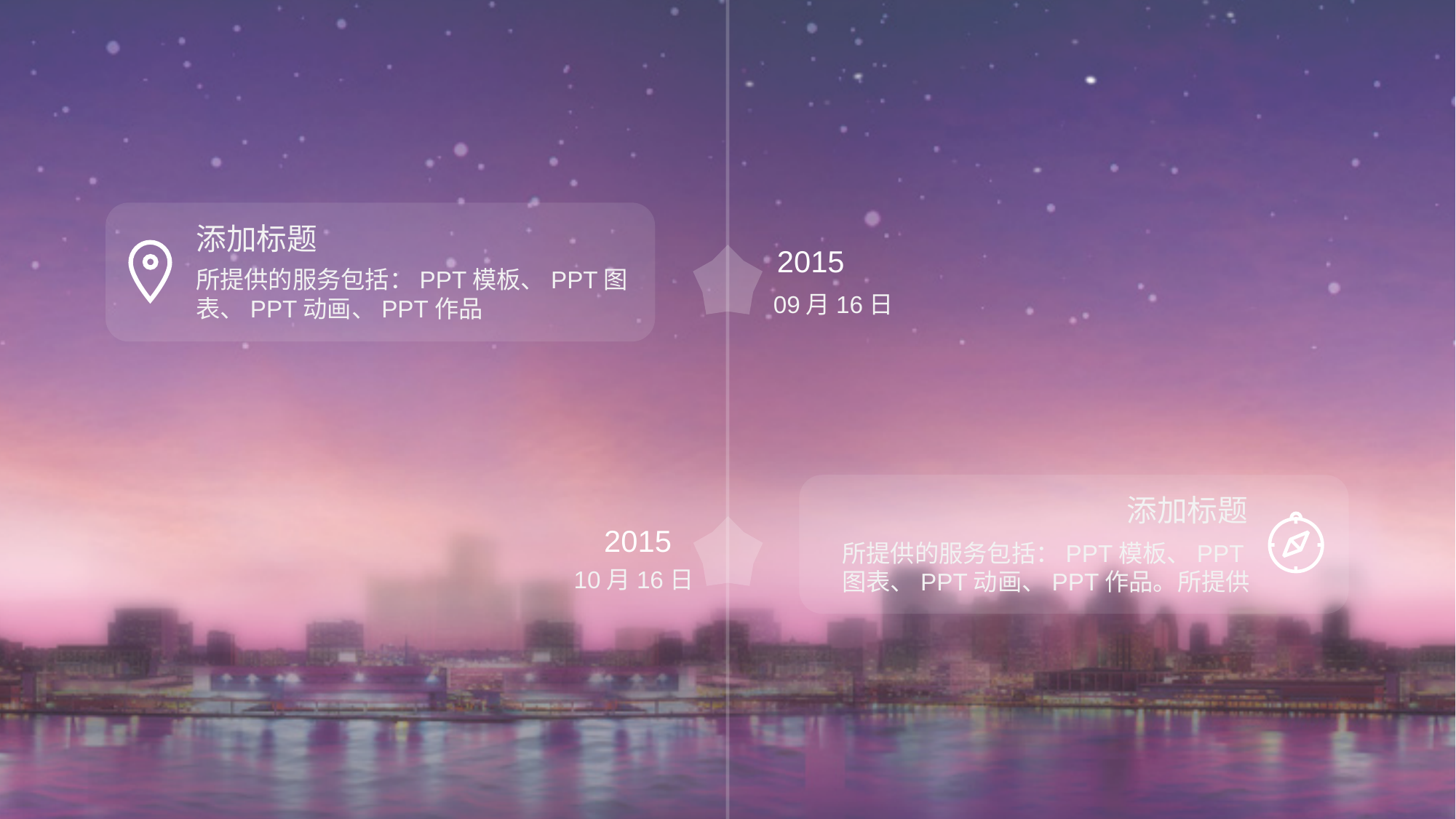

添加标题
2015

所提供的服务包括：PPT模板、PPT图表、PPT动画、PPT作品
09月16日

添加标题

2015

所提供的服务包括：PPT模板、PPT图表、PPT动画、PPT作品。所提供
10月16日